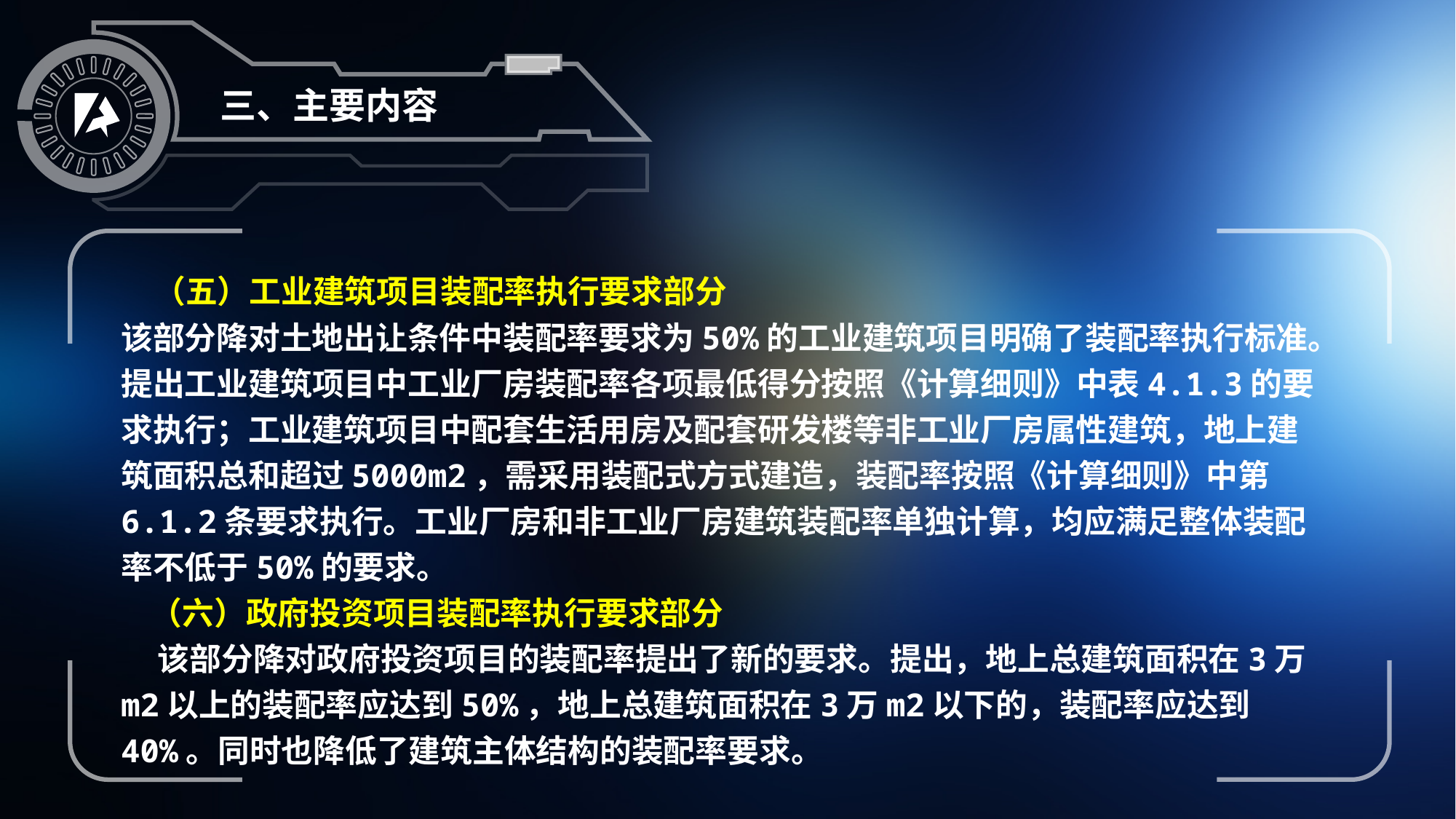

三、主要内容

   （五）工业建筑项目装配率执行要求部分
该部分降对土地出让条件中装配率要求为50%的工业建筑项目明确了装配率执行标准。提出工业建筑项目中工业厂房装配率各项最低得分按照《计算细则》中表4.1.3的要求执行；工业建筑项目中配套生活用房及配套研发楼等非工业厂房属性建筑，地上建筑面积总和超过5000m2，需采用装配式方式建造，装配率按照《计算细则》中第6.1.2条要求执行。工业厂房和非工业厂房建筑装配率单独计算，均应满足整体装配率不低于50%的要求。
   （六）政府投资项目装配率执行要求部分
    该部分降对政府投资项目的装配率提出了新的要求。提出，地上总建筑面积在3万m2以上的装配率应达到50%，地上总建筑面积在3万m2以下的，装配率应达到40%。同时也降低了建筑主体结构的装配率要求。